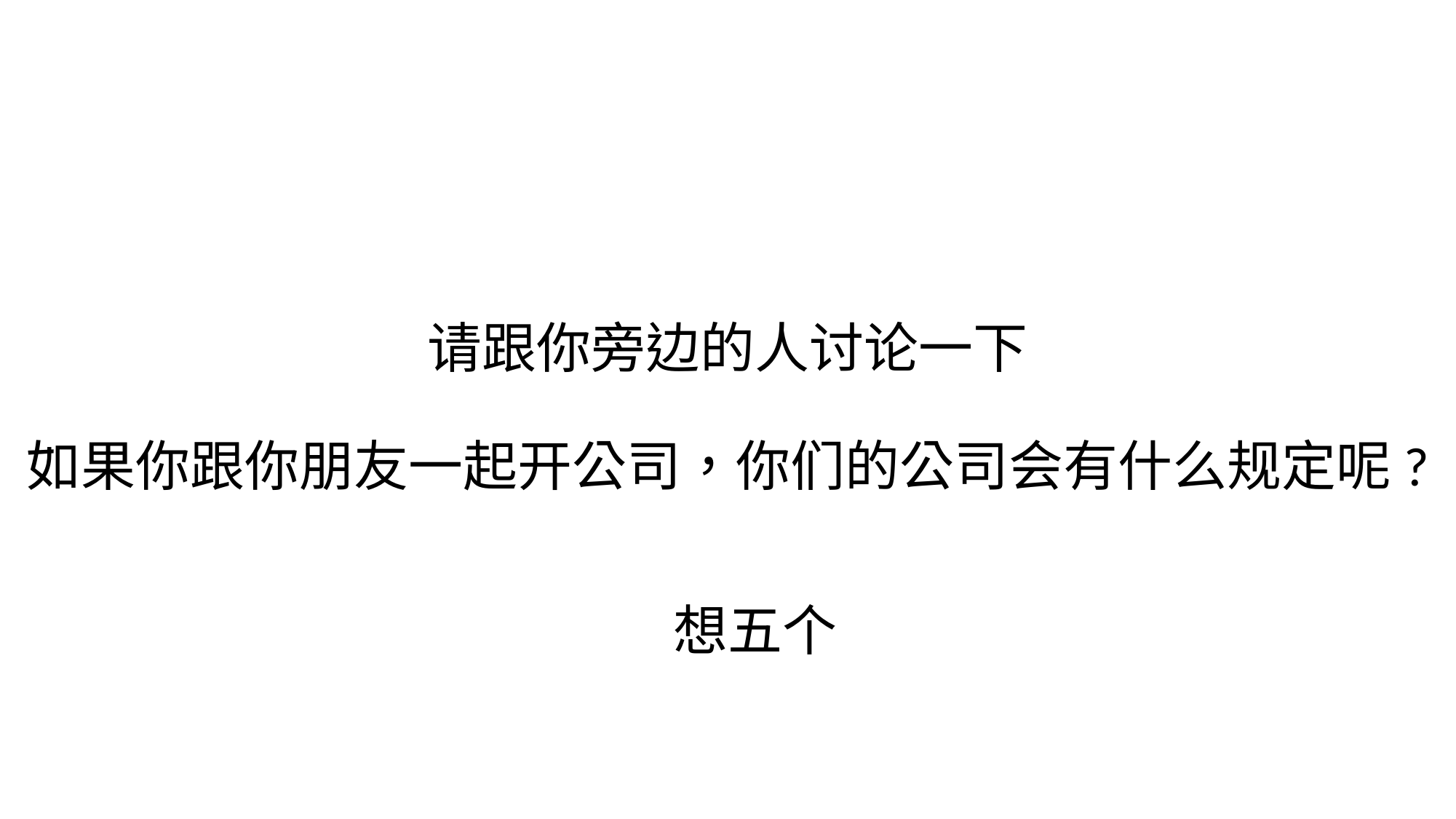

请跟你旁边的人讨论一下

如果你跟你朋友一起开公司，你们的公司会有什么规定呢?
想五个